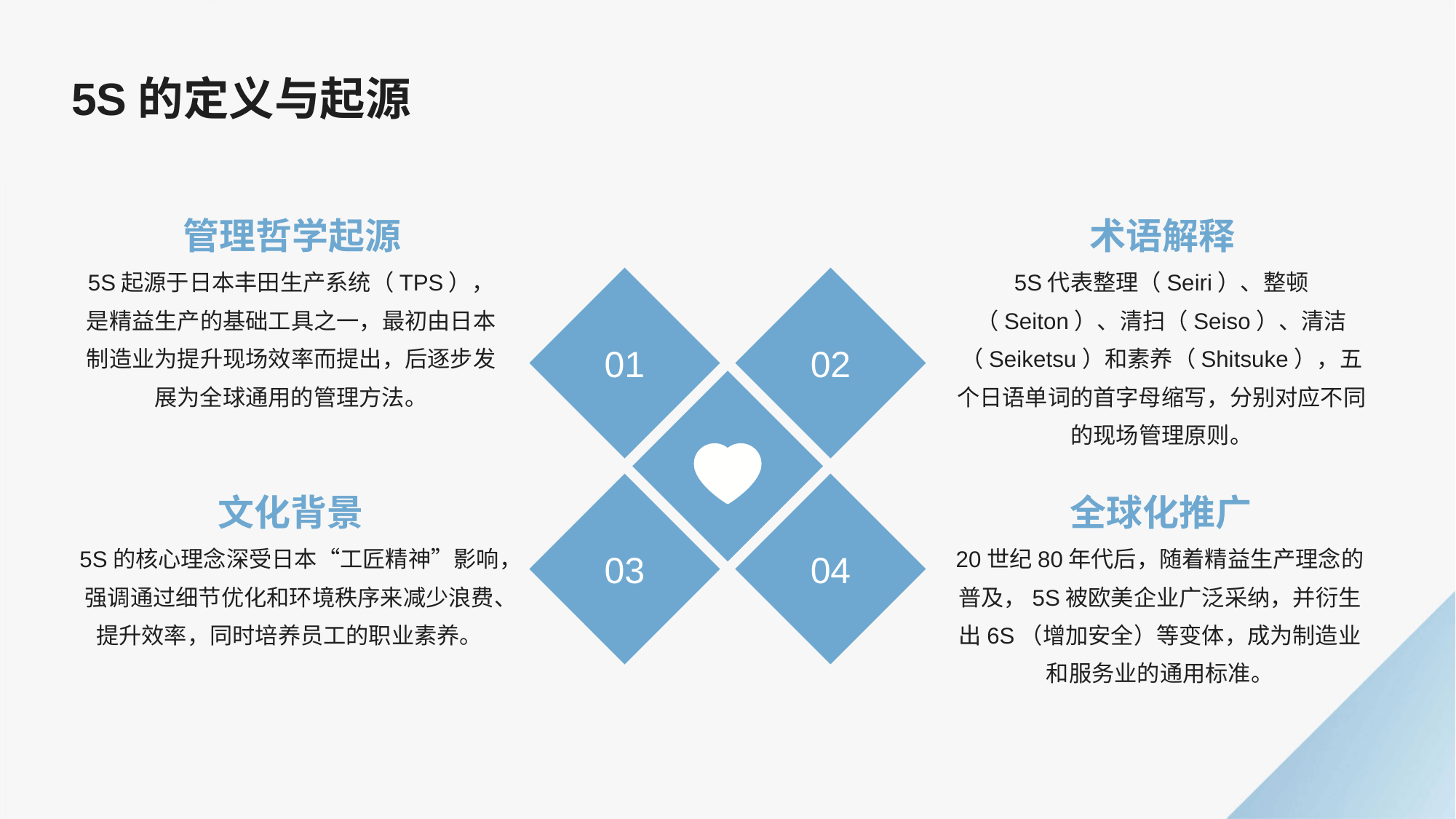

5S的定义与起源
管理哲学起源
术语解释
5S起源于日本丰田生产系统（TPS），是精益生产的基础工具之一，最初由日本制造业为提升现场效率而提出，后逐步发展为全球通用的管理方法。
5S代表整理（Seiri）、整顿（Seiton）、清扫（Seiso）、清洁（Seiketsu）和素养（Shitsuke），五个日语单词的首字母缩写，分别对应不同的现场管理原则。

01
02

文化背景

全球化推广
5S的核心理念深受日本“工匠精神”影响，强调通过细节优化和环境秩序来减少浪费、提升效率，同时培养员工的职业素养。
20世纪80年代后，随着精益生产理念的普及，5S被欧美企业广泛采纳，并衍生出6S（增加安全）等变体，成为制造业和服务业的通用标准。
03
04